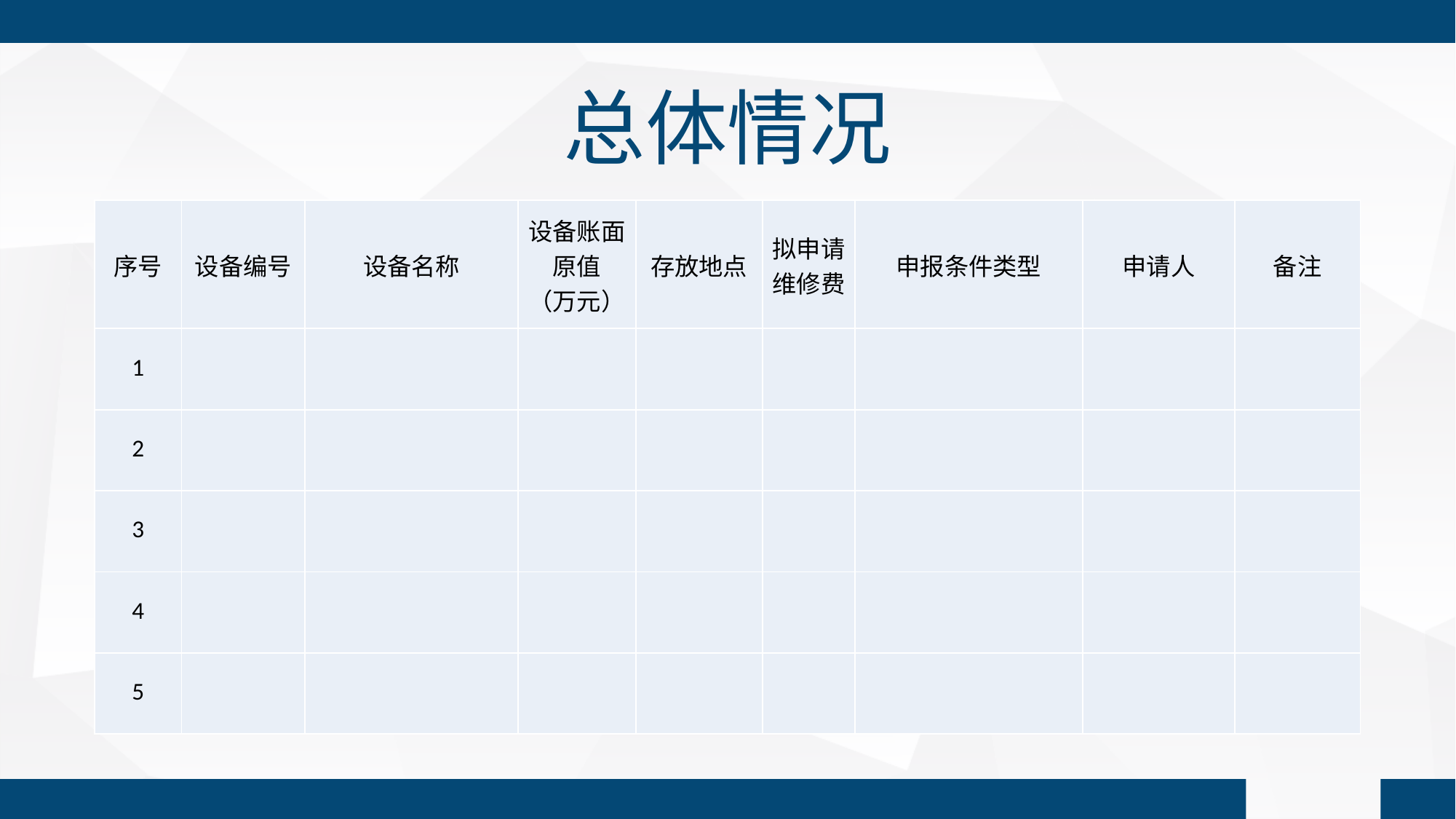

总体情况
| 序号 | 设备编号 | 设备名称 | 设备账面原值 （万元） | 存放地点 | 拟申请维修费 | 申报条件类型 | 申请人 | 备注 |
| --- | --- | --- | --- | --- | --- | --- | --- | --- |
| 1 |  |  |  |  |  |  |  |  |
| 2 |  |  |  |  |  |  |  |  |
| 3 |  |  |  |  |  |  |  |  |
| 4 |  |  |  |  |  |  |  |  |
| 5 |  |  |  |  |  |  |  |  |